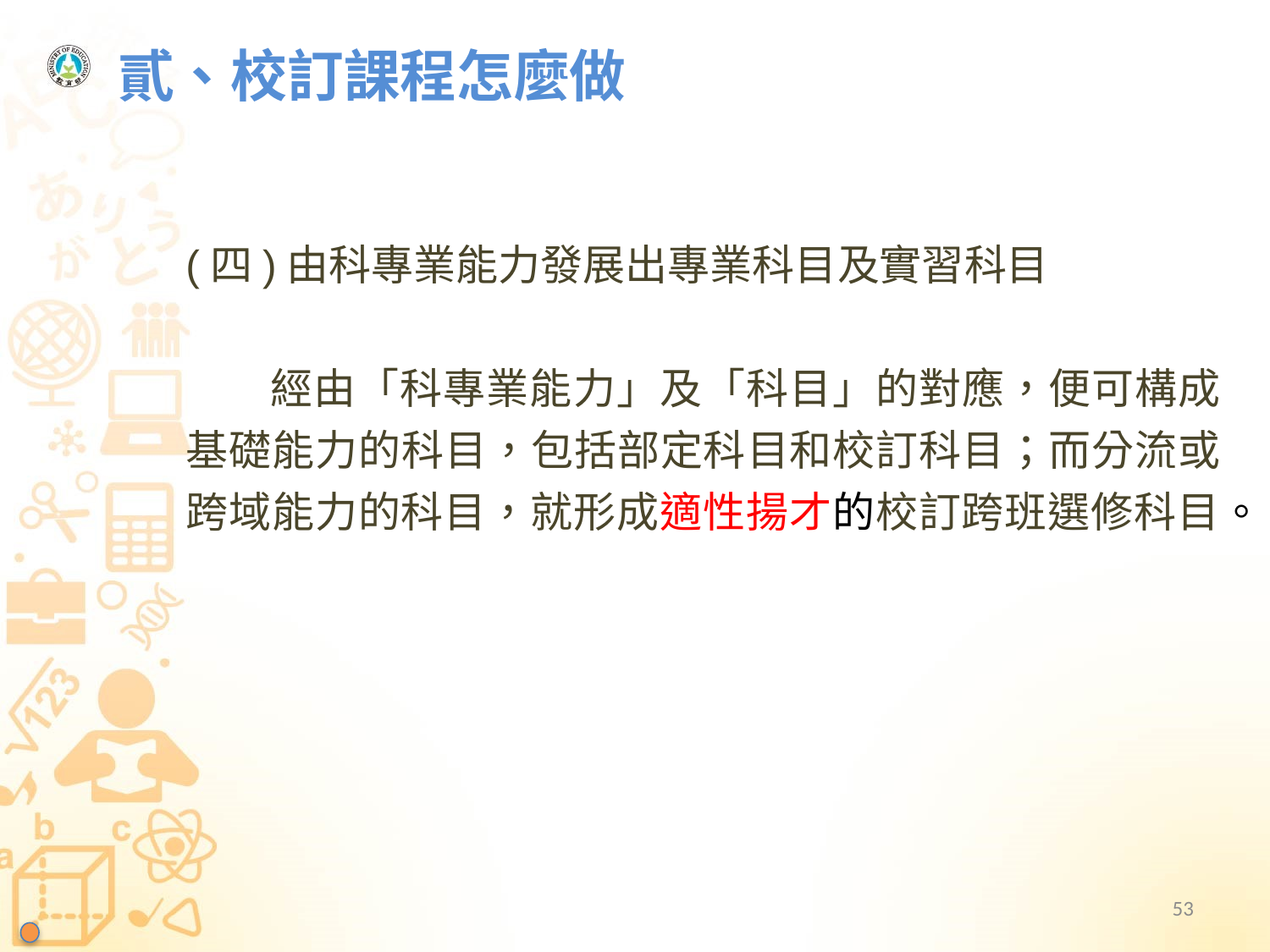

貳、校訂課程怎麼做
(四)由科專業能力發展出專業科目及實習科目

經由「科專業能力」及「科目」的對應，便可構成基礎能力的科目，包括部定科目和校訂科目；而分流或跨域能力的科目，就形成適性揚才的校訂跨班選修科目。
53